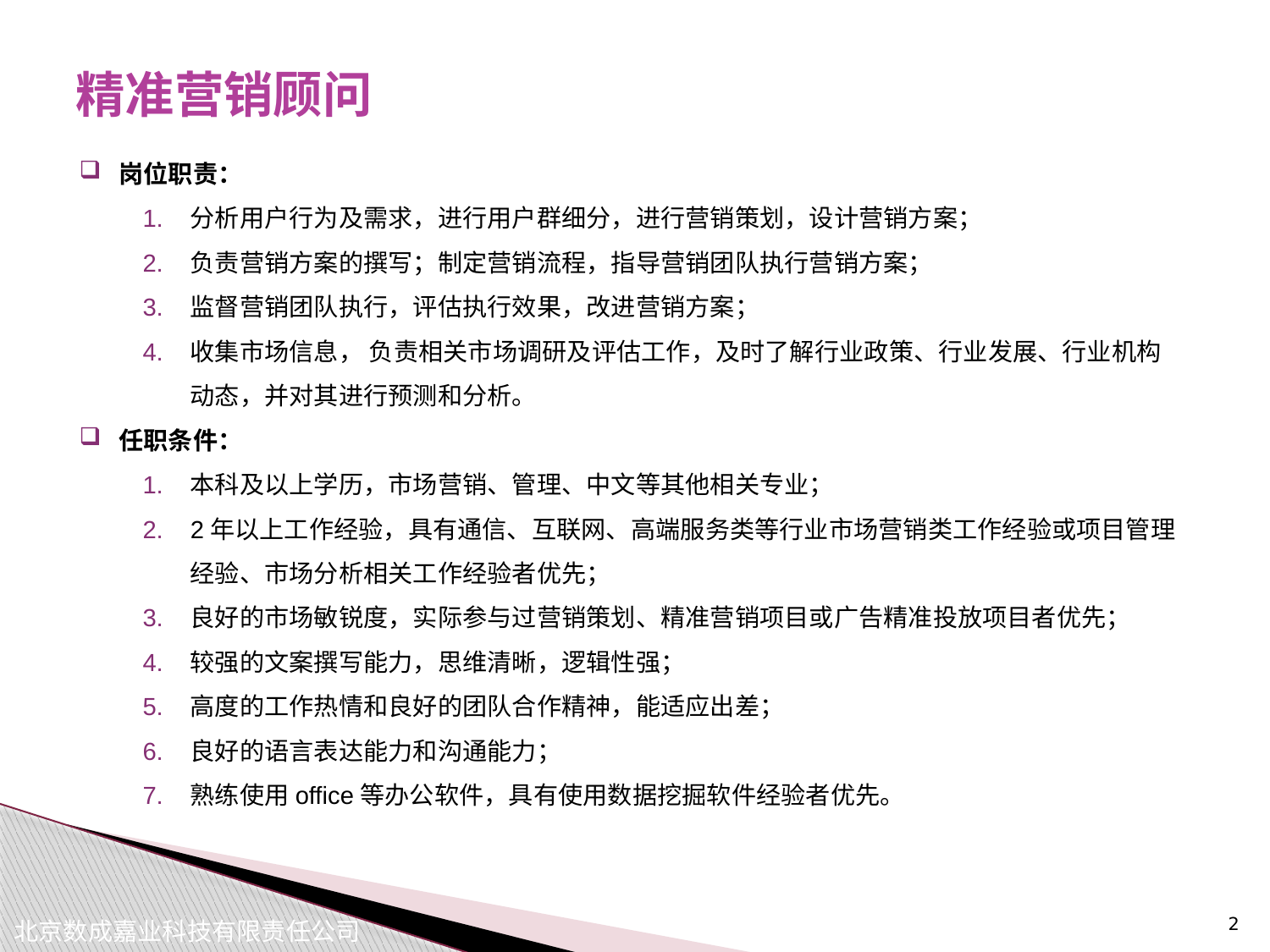

# 精准营销顾问
岗位职责：
分析用户行为及需求，进行用户群细分，进行营销策划，设计营销方案；
负责营销方案的撰写；制定营销流程，指导营销团队执行营销方案；
监督营销团队执行，评估执行效果，改进营销方案；
收集市场信息， 负责相关市场调研及评估工作，及时了解行业政策、行业发展、行业机构动态，并对其进行预测和分析。
任职条件：
本科及以上学历，市场营销、管理、中文等其他相关专业；
2年以上工作经验，具有通信、互联网、高端服务类等行业市场营销类工作经验或项目管理经验、市场分析相关工作经验者优先；
良好的市场敏锐度，实际参与过营销策划、精准营销项目或广告精准投放项目者优先；
较强的文案撰写能力，思维清晰，逻辑性强；
高度的工作热情和良好的团队合作精神，能适应出差；
良好的语言表达能力和沟通能力；
熟练使用office等办公软件，具有使用数据挖掘软件经验者优先。
2